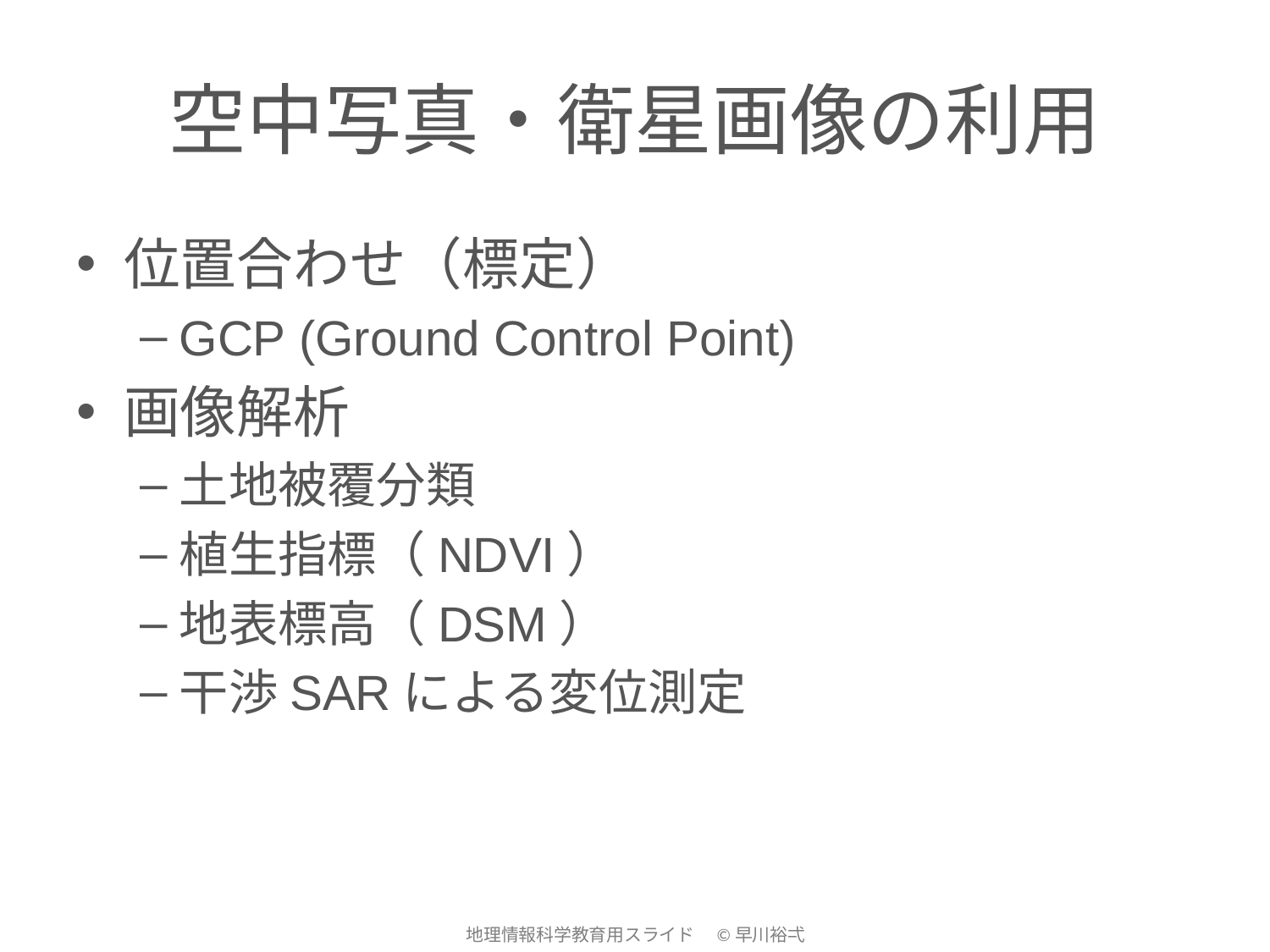

# 空中写真・衛星画像の利用
位置合わせ（標定）
GCP (Ground Control Point)
画像解析
土地被覆分類
植生指標（NDVI）
地表標高（DSM）
干渉SARによる変位測定